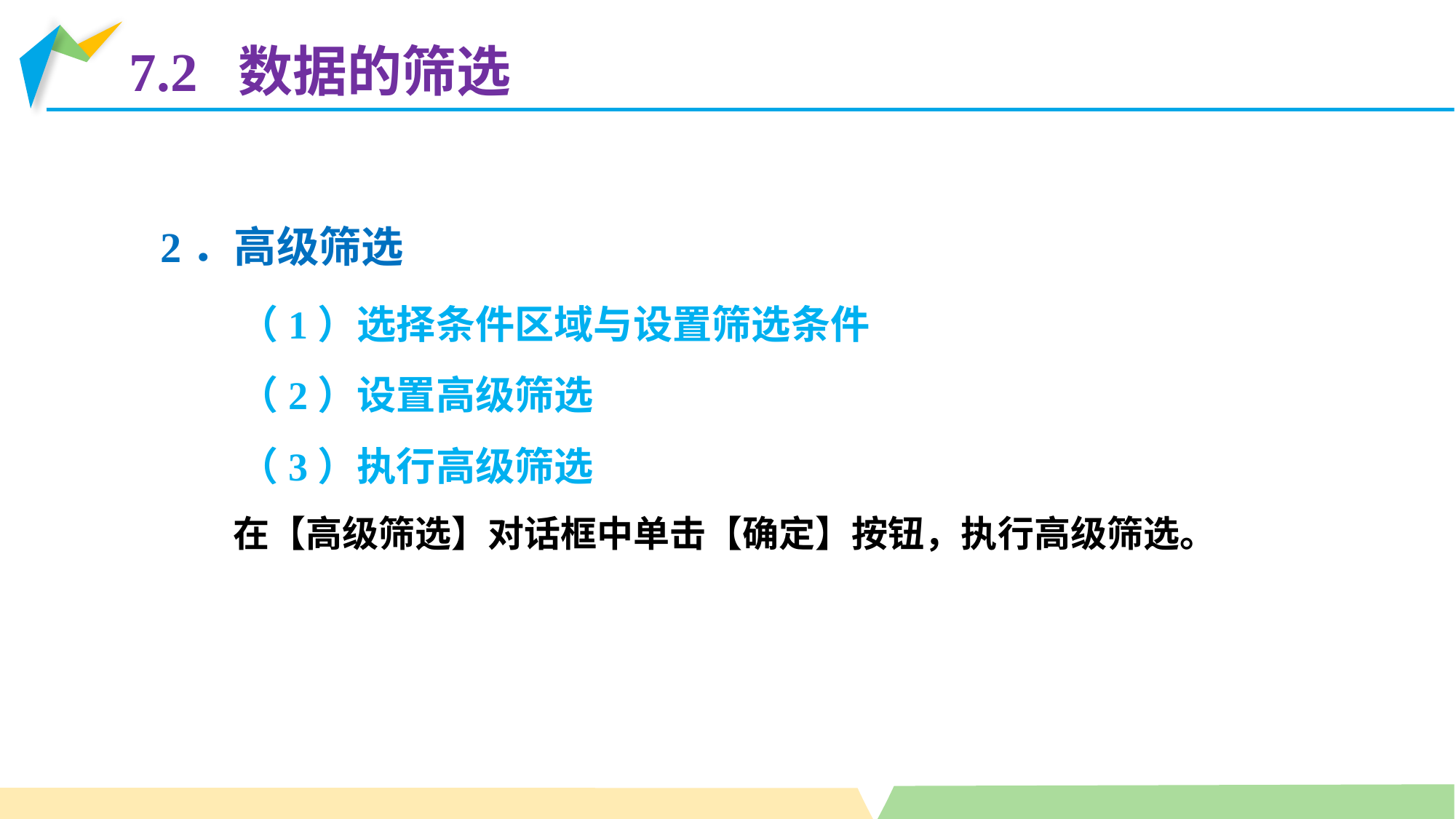

7.2  数据的筛选
2．高级筛选
（1）选择条件区域与设置筛选条件
（2）设置高级筛选
（3）执行高级筛选
在【高级筛选】对话框中单击【确定】按钮，执行高级筛选。